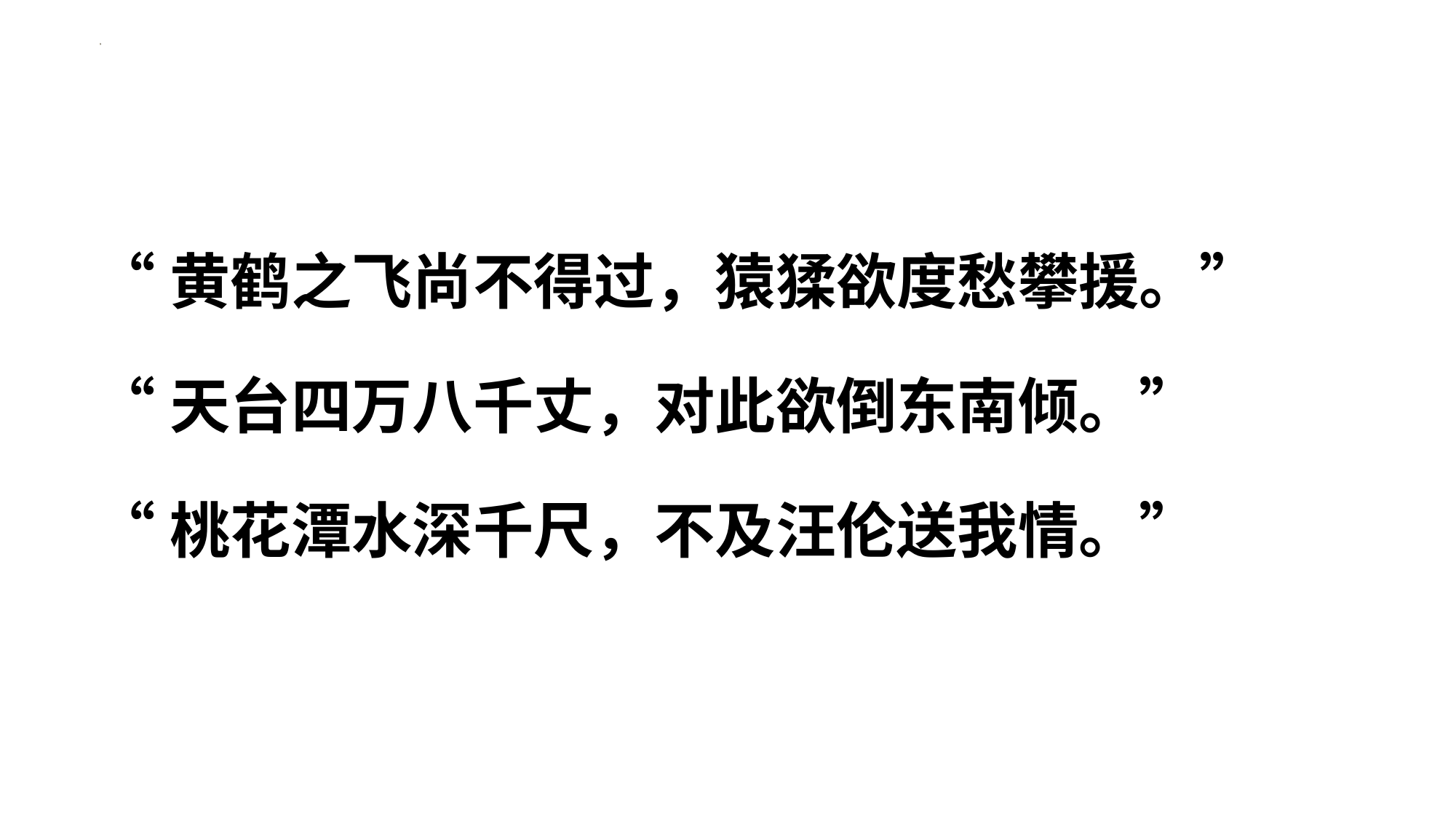

“黄鹤之飞尚不得过，猿猱欲度愁攀援。”
“天台四万八千丈，对此欲倒东南倾。”
“桃花潭水深千尺，不及汪伦送我情。”